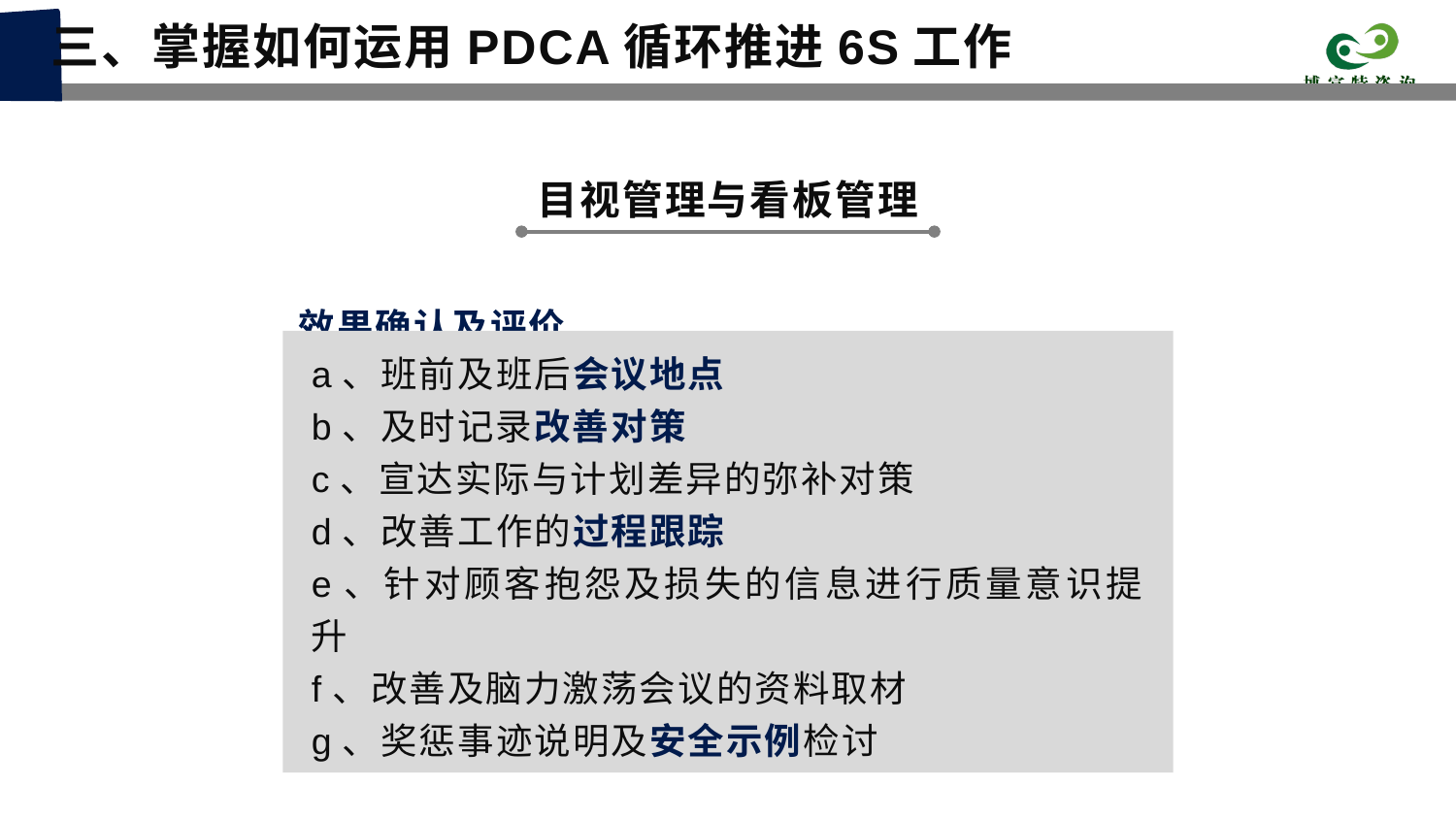

三、掌握如何运用PDCA循环推进6S工作
目视管理与看板管理
效果确认及评价
a、班前及班后会议地点
b、及时记录改善对策
c、宣达实际与计划差异的弥补对策
d、改善工作的过程跟踪
e、针对顾客抱怨及损失的信息进行质量意识提升
f、改善及脑力激荡会议的资料取材
g、奖惩事迹说明及安全示例检讨